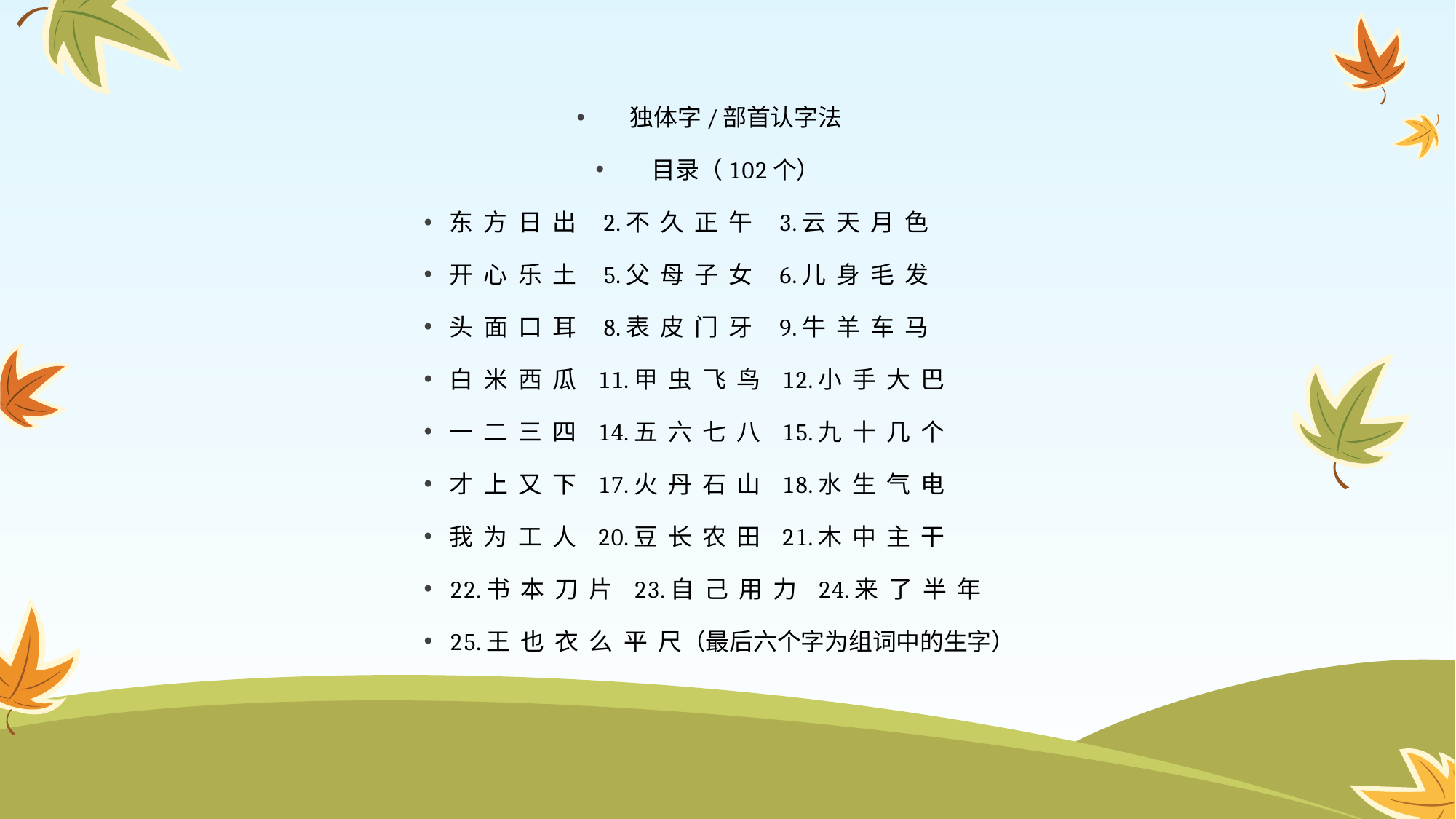

独体字/部首认字法
目录（102个）
东  方  日  出    2.不  久  正  午    3.云  天  月  色
开  心  乐  土    5.父  母  子  女    6.儿  身  毛  发
头  面  口  耳    8.表  皮  门  牙    9.牛  羊  车  马
白  米  西  瓜   11.甲  虫  飞  鸟   12.小  手  大  巴
一  二  三  四   14.五  六  七  八   15.九  十  几  个
才  上  又  下   17.火  丹  石  山   18.水  生  气  电
我  为  工  人   20.豆  长  农  田   21.木  中  主  干
22.书  本  刀  片   23.自  己  用  力   24.来  了  半  年
25.王  也  衣  么  平  尺（最后六个字为组词中的生字）